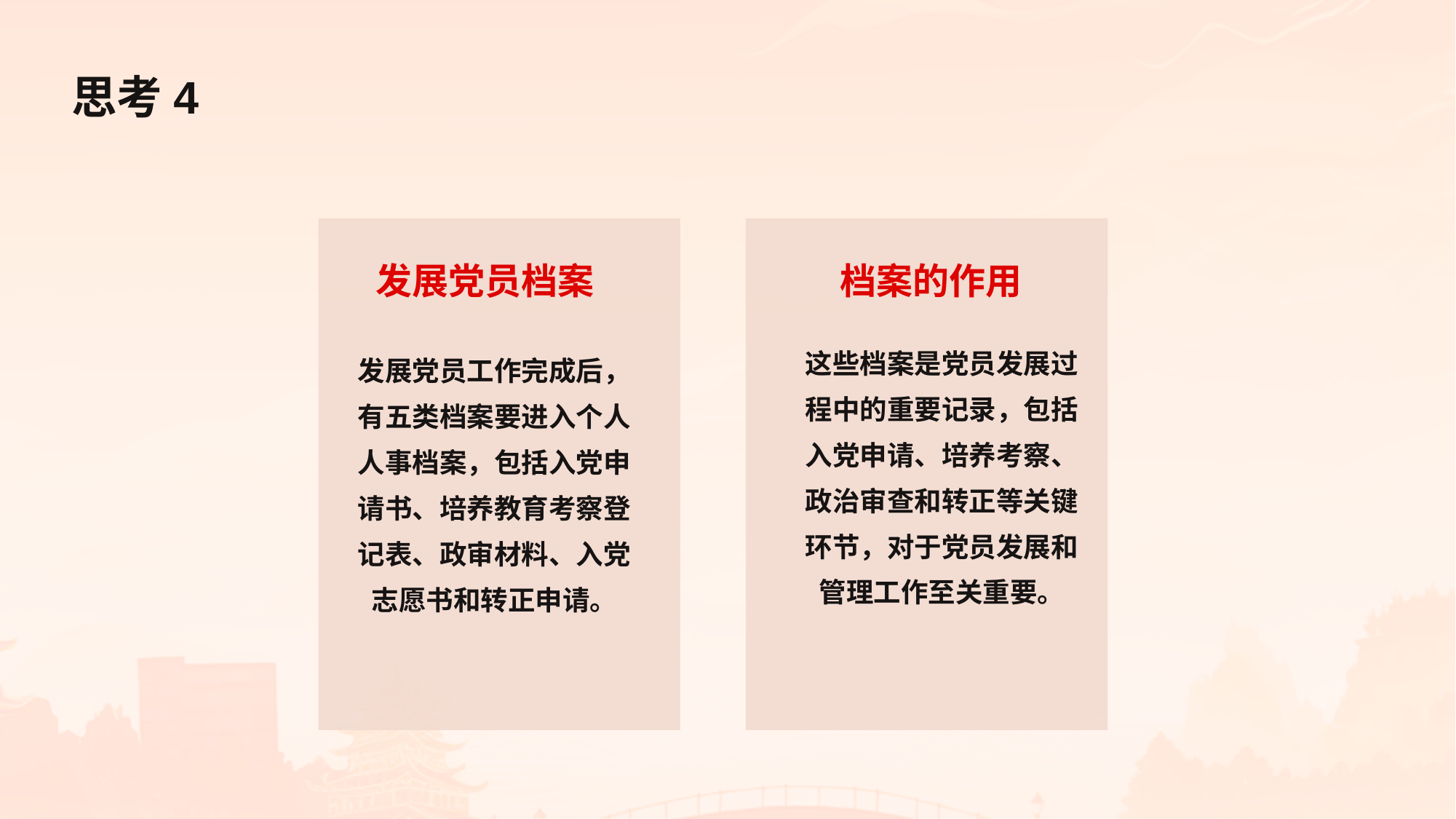

思考4

发展党员档案
档案的作用
这些档案是党员发展过程中的重要记录，包括入党申请、培养考察、政治审查和转正等关键环节，对于党员发展和管理工作至关重要。
发展党员工作完成后，有五类档案要进入个人人事档案，包括入党申请书、培养教育考察登记表、政审材料、入党志愿书和转正申请。